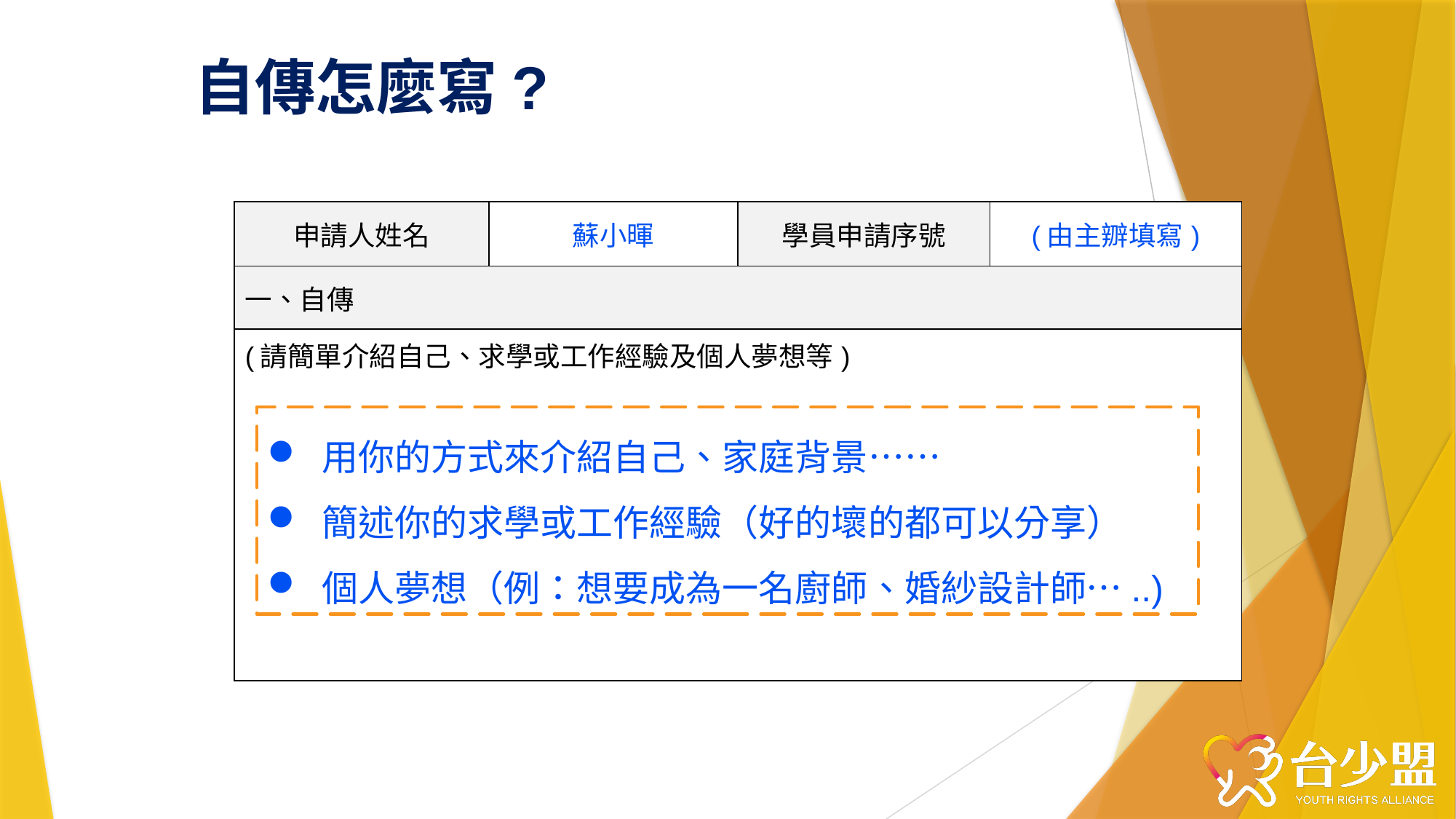

# 自傳怎麼寫?
| 申請人姓名 | 蘇小暉 | 學員申請序號 | (由主辧填寫) |
| --- | --- | --- | --- |
| 一、自傳 |  |  |  |
| (請簡單介紹自己、求學或工作經驗及個人夢想等) |  |  |  |
用你的方式來介紹自己、家庭背景⋯⋯
簡述你的求學或工作經驗（好的壞的都可以分享）
個人夢想（例：想要成為一名廚師、婚紗設計師…..)